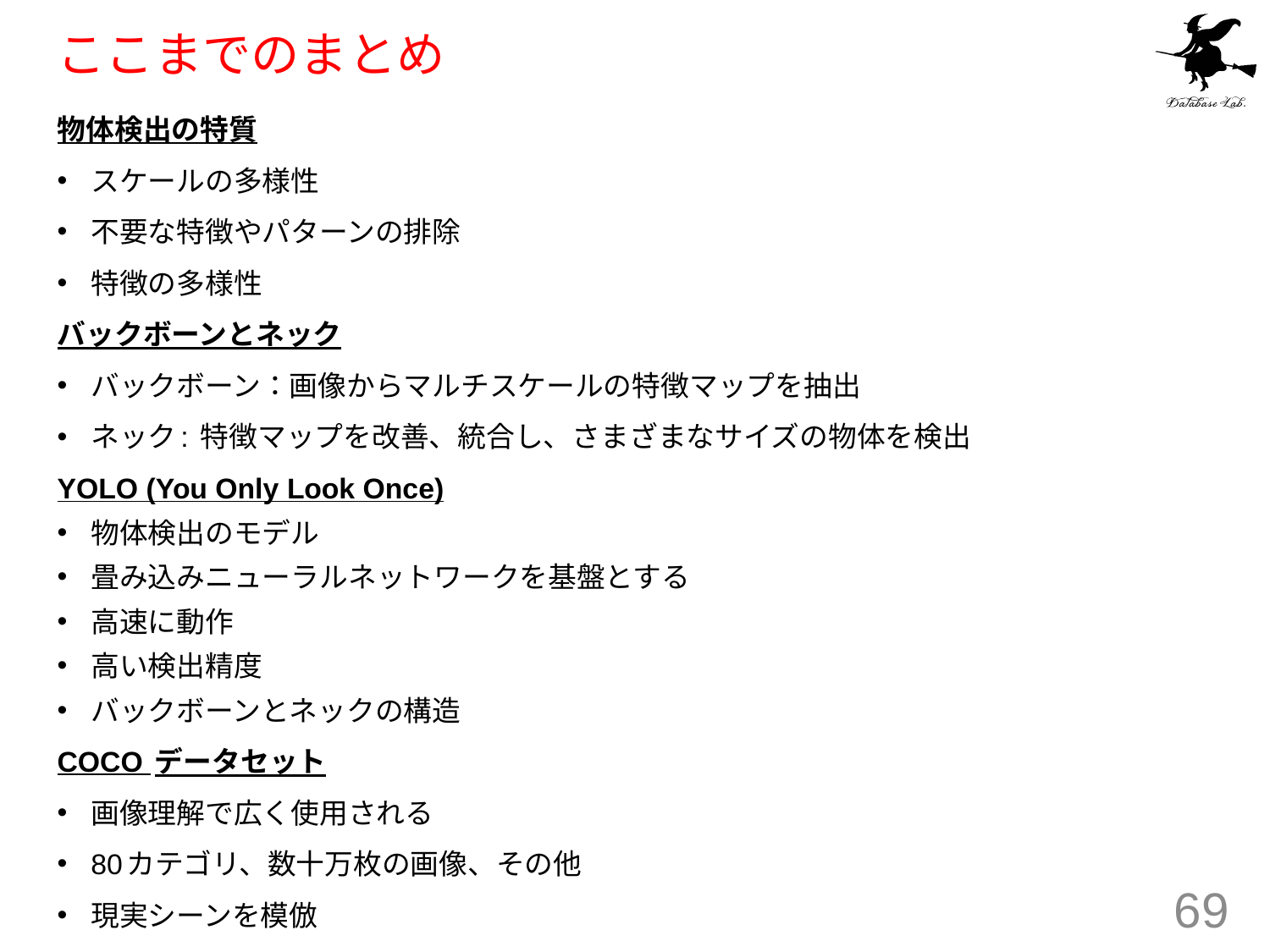

# ここまでのまとめ
物体検出の特質
スケールの多様性
不要な特徴やパターンの排除
特徴の多様性
バックボーンとネック
バックボーン：画像からマルチスケールの特徴マップを抽出
ネック: 特徴マップを改善、統合し、さまざまなサイズの物体を検出
YOLO (You Only Look Once)
物体検出のモデル
畳み込みニューラルネットワークを基盤とする
高速に動作
高い検出精度
バックボーンとネックの構造
COCO データセット
画像理解で広く使用される
80カテゴリ、数十万枚の画像、その他
現実シーンを模倣

69